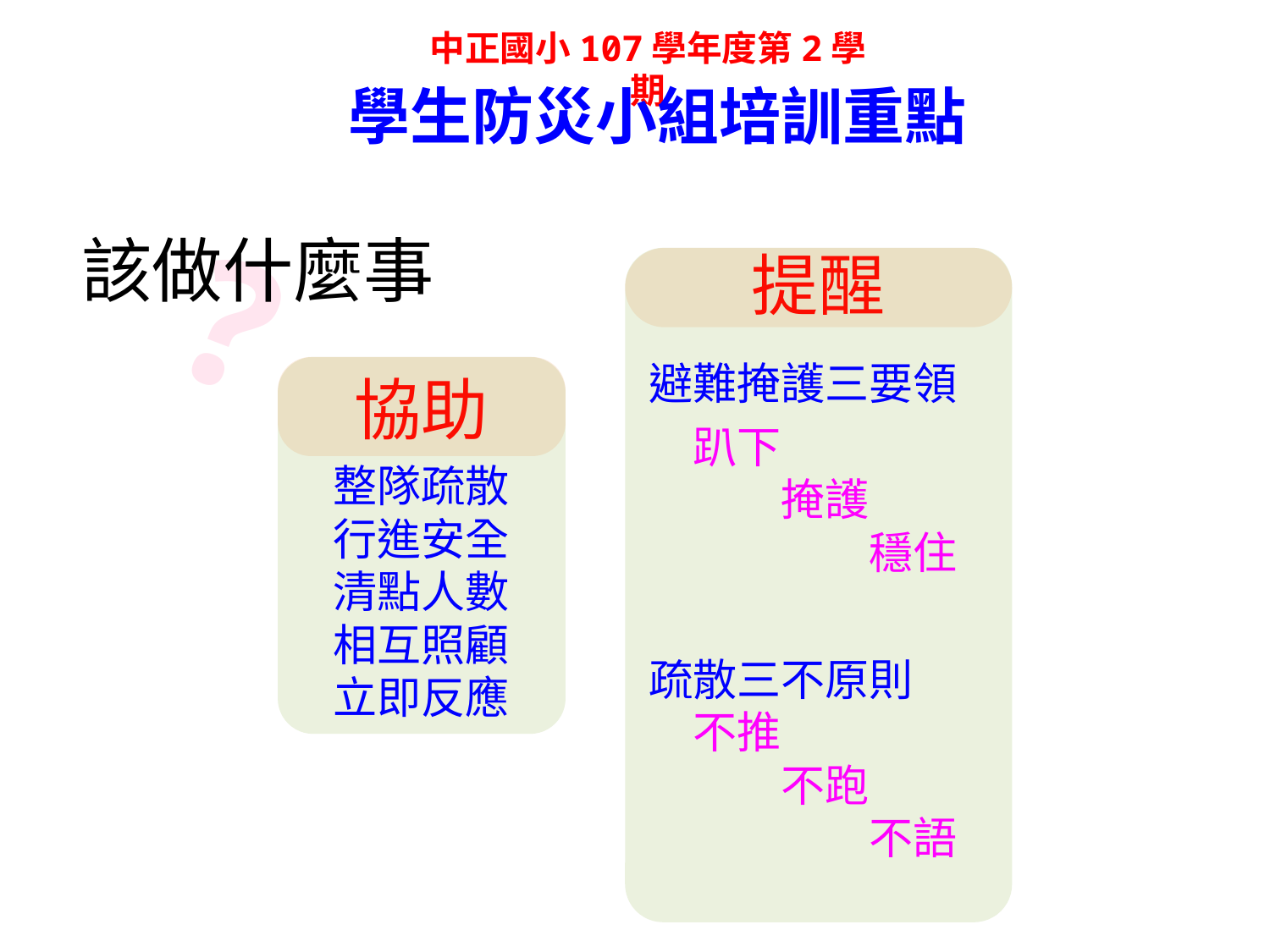

中正國小107學年度第2學期
學生防災小組培訓重點
?
該做什麼事
提醒
避難掩護三要領
　趴下
　　　掩護
　　　　　穩住

疏散三不原則
　不推
　　　不跑
　　　　　不語

協助
整隊疏散
行進安全
清點人數
相互照顧
立即反應